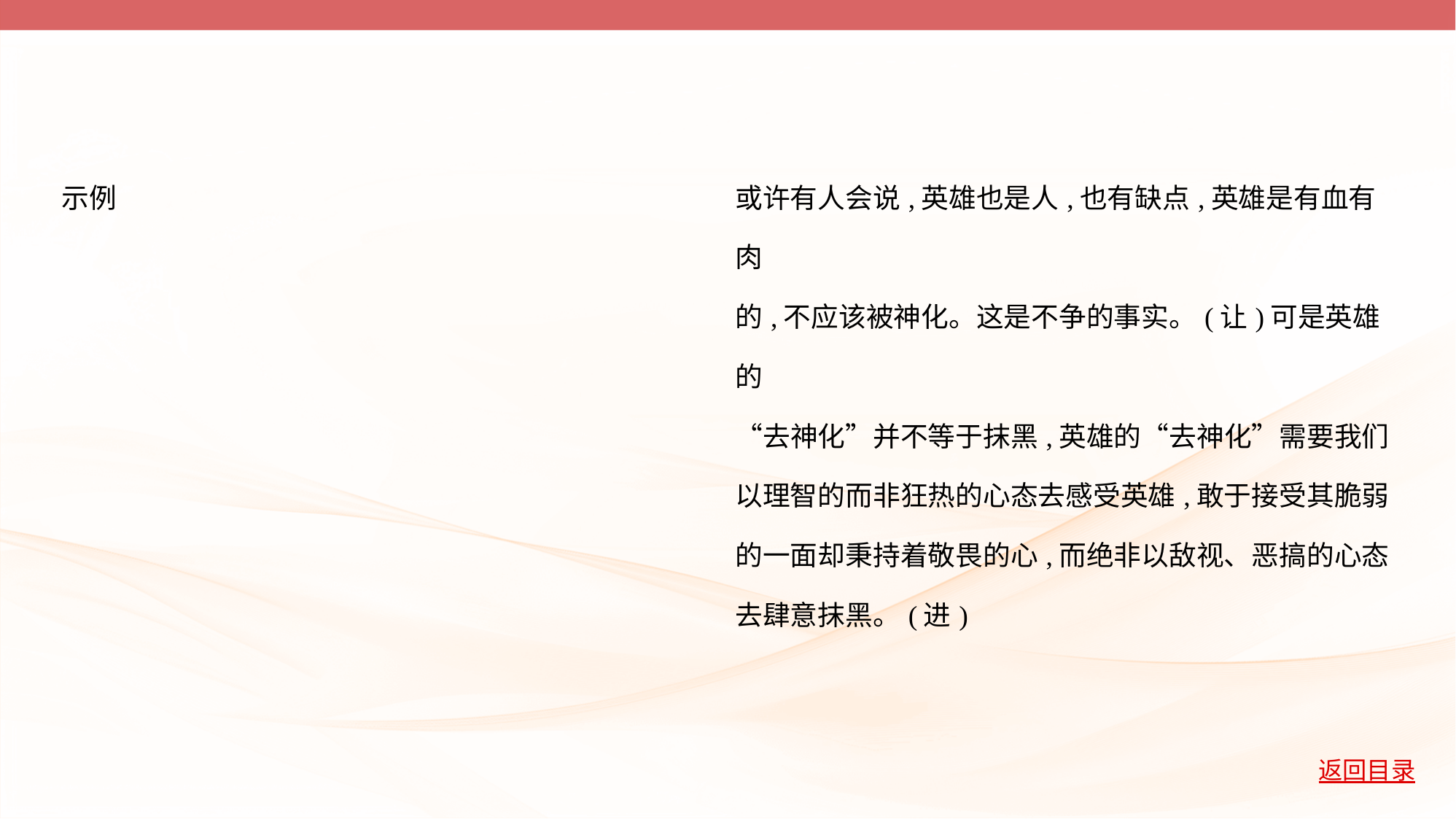

| 示例 | 或许有人会说,英雄也是人,也有缺点,英雄是有血有肉 的,不应该被神化。这是不争的事实。(让)可是英雄的 “去神化”并不等于抹黑,英雄的“去神化”需要我们 以理智的而非狂热的心态去感受英雄,敢于接受其脆弱 的一面却秉持着敬畏的心,而绝非以敌视、恶搞的心态 去肆意抹黑。(进) |
| --- | --- |